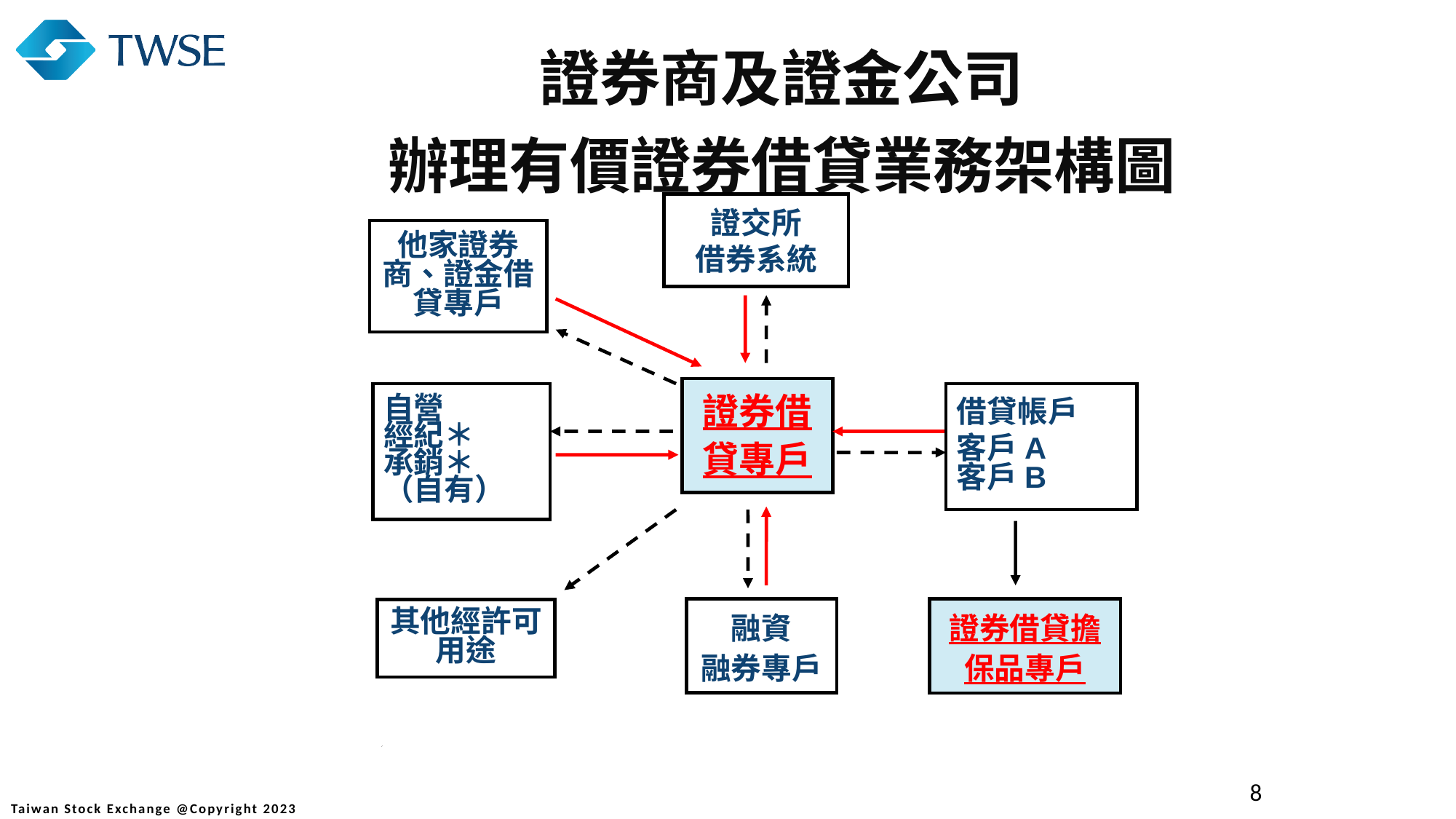

證券商及證金公司
辦理有價證券借貸業務架構圖
證交所
借券系統
他家證券商、證金借貸專戶

證券借貸專戶
自營
經紀＊
承銷＊
（自有）
借貸帳戶
客戶A
客戶B

融資
融券專戶
證券借貸擔保品專戶
其他經許可用途

8